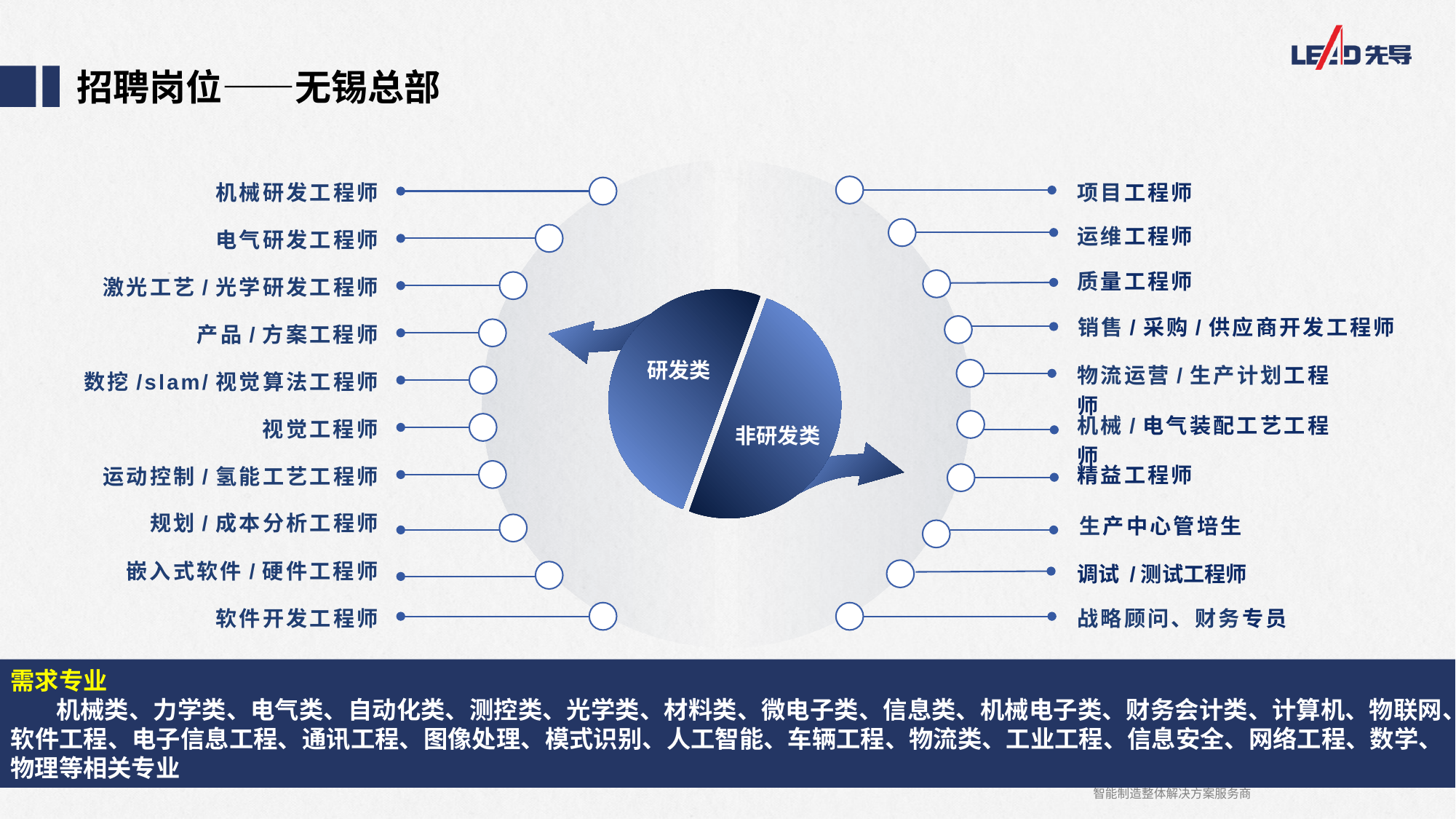

招聘岗位——无锡总部

机械研发工程师
项目工程师

电气研发工程师

质量工程师
激光工艺/光学研发工程师

研发类
非研发类
销售/采购/供应商开发工程师
产品/方案工程师

物流运营/生产计划工程师
数挖/slam/视觉算法工程师

机械/电气装配工艺工程师
视觉工程师

运动控制/氢能工艺工程师

规划/成本分析工程师
生产中心管培生

嵌入式软件/硬件工程师
调试 /测试工程师

战略顾问、财务专员
软件开发工程师

运维工程师

精益工程师

需求专业
       机械类、力学类、电气类、自动化类、测控类、光学类、材料类、微电子类、信息类、机械电子类、财务会计类、计算机、物联网、软件工程、电子信息工程、通讯工程、图像处理、模式识别、人工智能、车辆工程、物流类、工业工程、信息安全、网络工程、数学、物理等相关专业